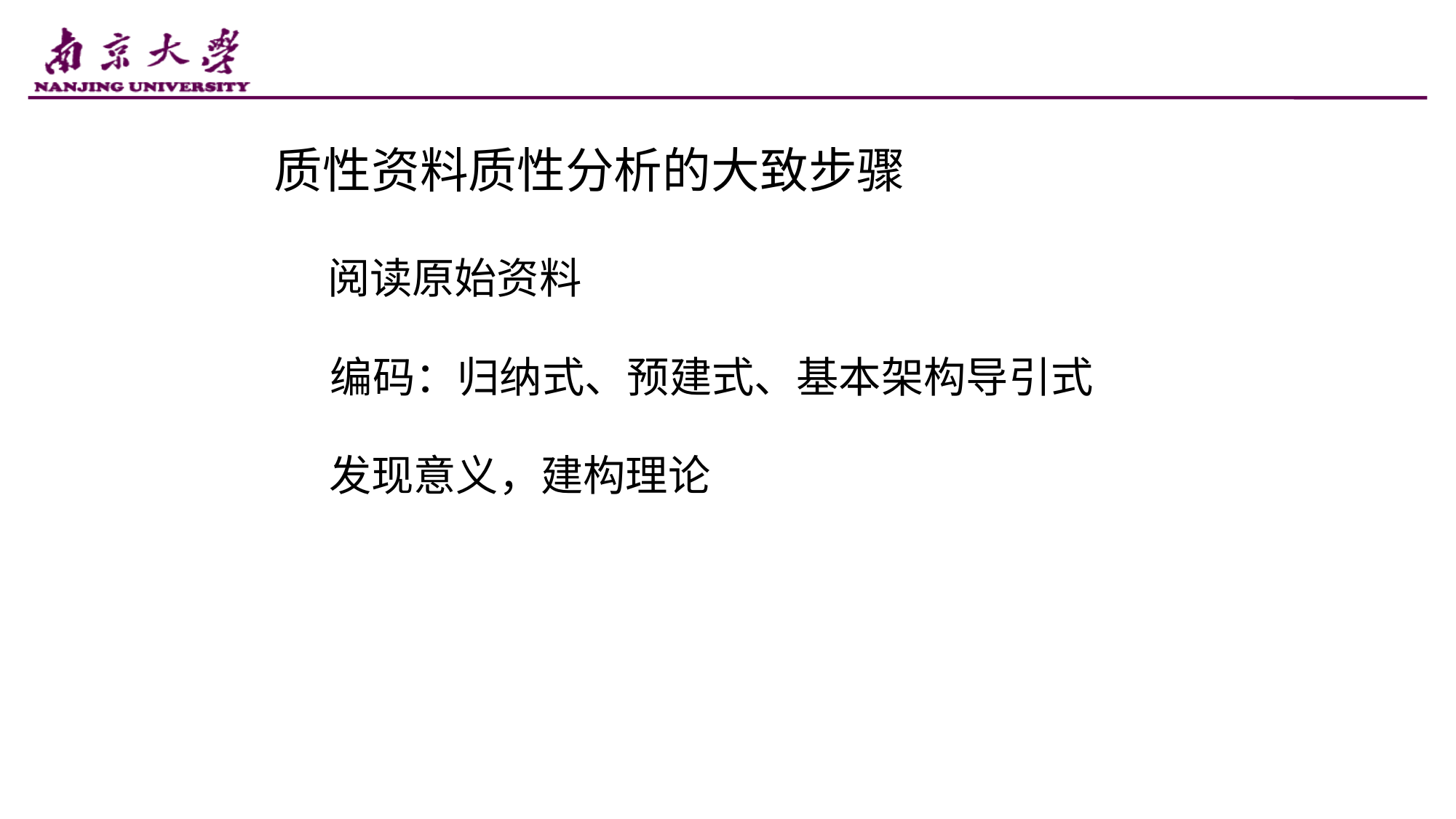

质性资料质性分析的大致步骤
阅读原始资料
编码：归纳式、预建式、基本架构导引式
发现意义，建构理论